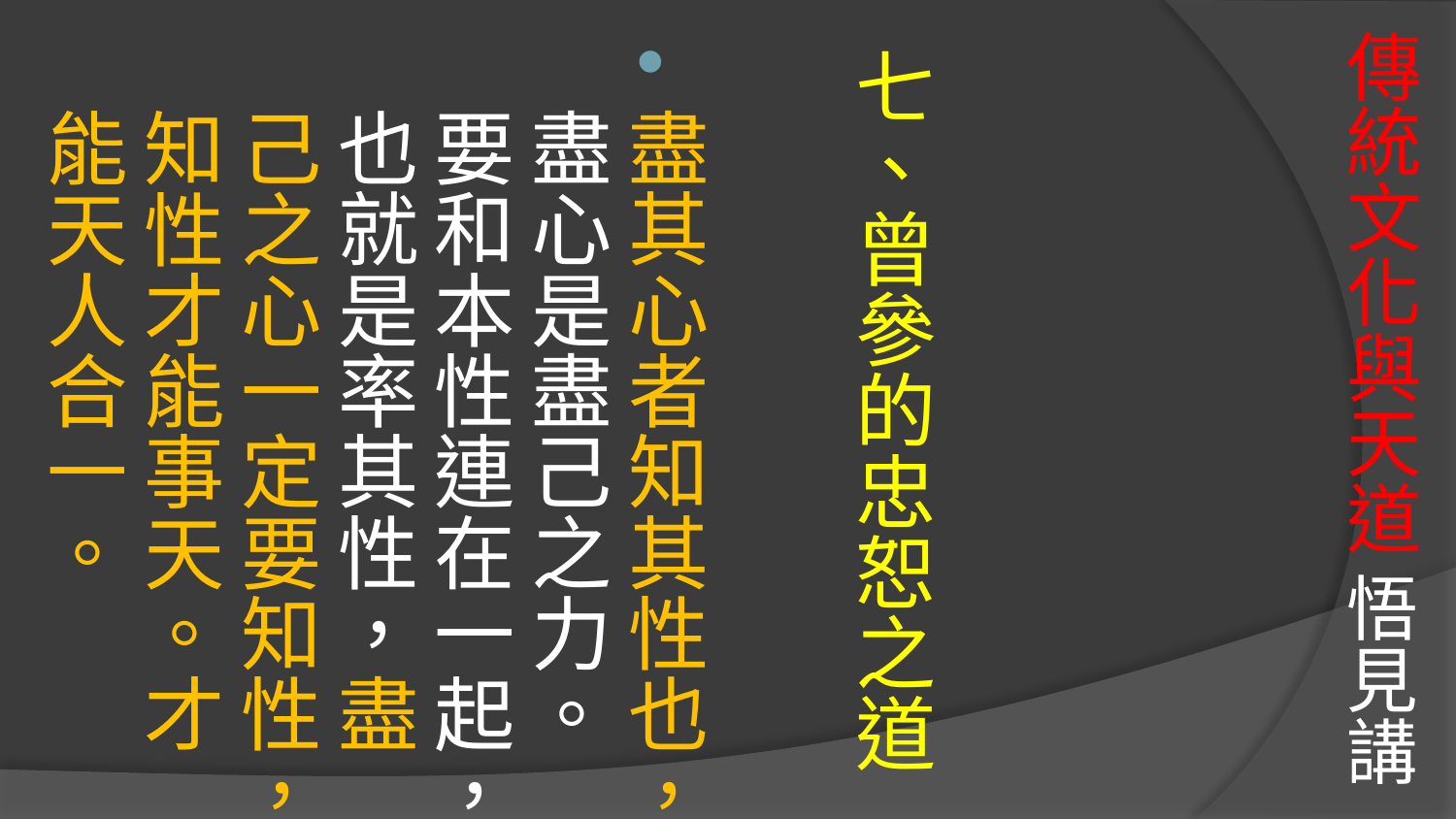

# 傳統文化與天道 悟見講
七、曾參的忠恕之道

盡其心者知其性也，盡心是盡己之力。要和本性連在一起，也就是率其性，盡己之心一定要知性，知性才能事天。才能天人合一。